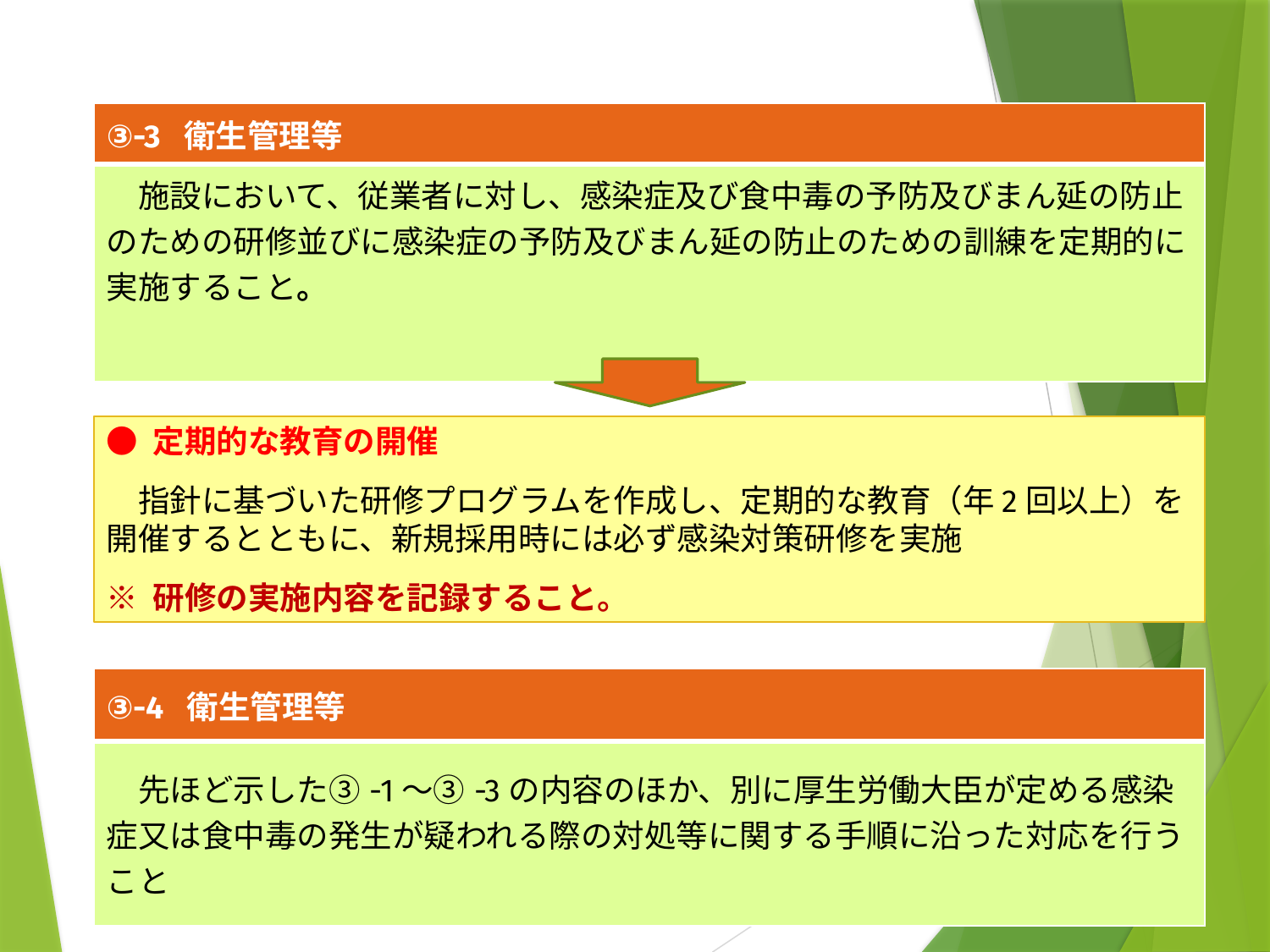

| ③-3 衛生管理等 |
| --- |
| 施設において、従業者に対し、感染症及び食中毒の予防及びまん延の防止のための研修並びに感染症の予防及びまん延の防止のための訓練を定期的に実施すること。 |

● 定期的な教育の開催
　指針に基づいた研修プログラムを作成し、定期的な教育（年2回以上）を開催するとともに、新規採用時には必ず感染対策研修を実施
※ 研修の実施内容を記録すること。
| ③-4 衛生管理等 |
| --- |
| 先ほど示した③-1～③-3の内容のほか、別に厚生労働大臣が定める感染症又は食中毒の発生が疑われる際の対処等に関する手順に沿った対応を行うこと |
16